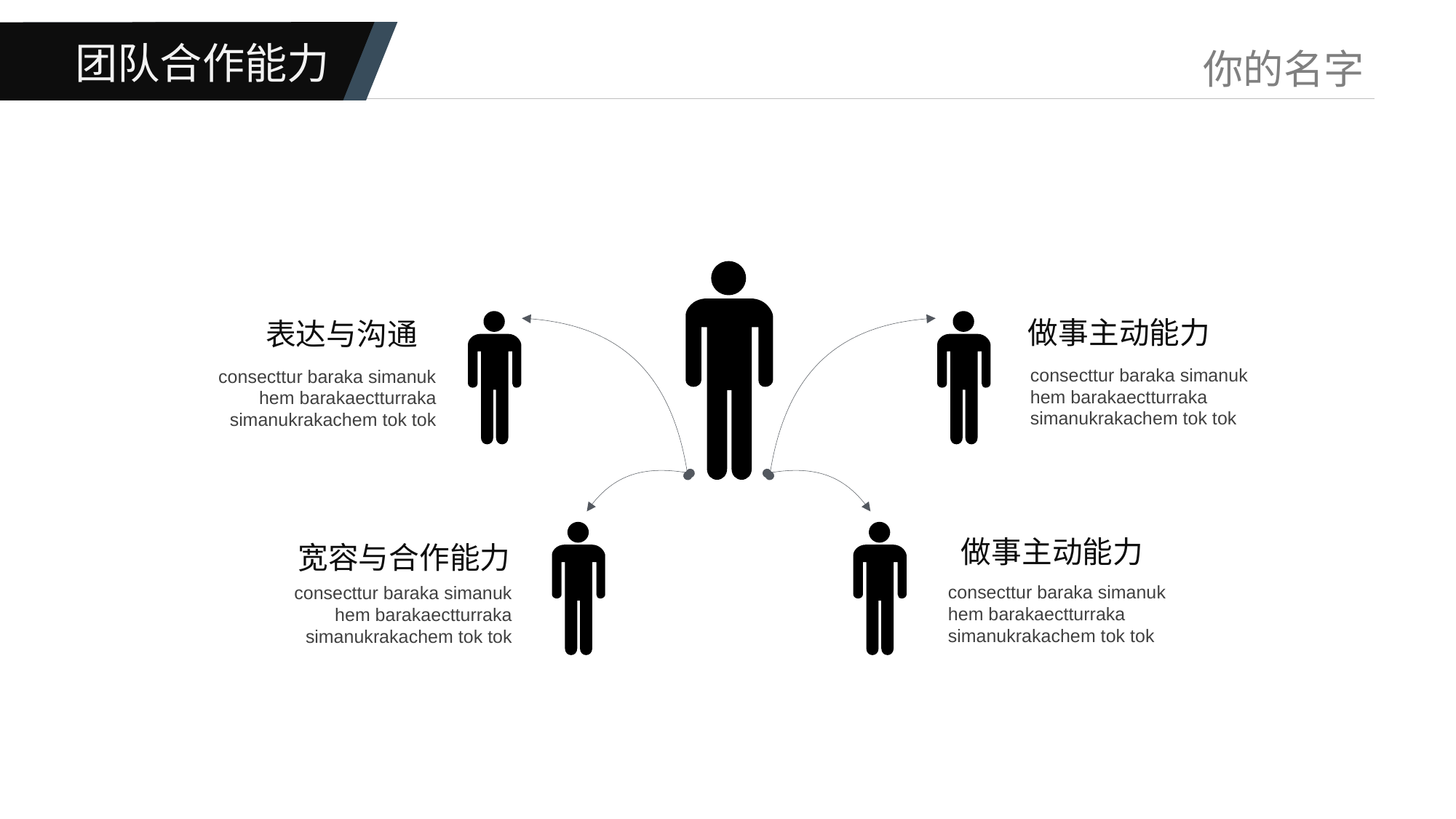

团队合作能力

做事主动能力
表达与沟通

consecttur baraka simanuk hem barakaectturraka simanukrakachem tok tok
consecttur baraka simanuk hem barakaectturraka simanukrakachem tok tok

做事主动能力
宽容与合作能力
consecttur baraka simanuk hem barakaectturraka simanukrakachem tok tok
consecttur baraka simanuk hem barakaectturraka simanukrakachem tok tok